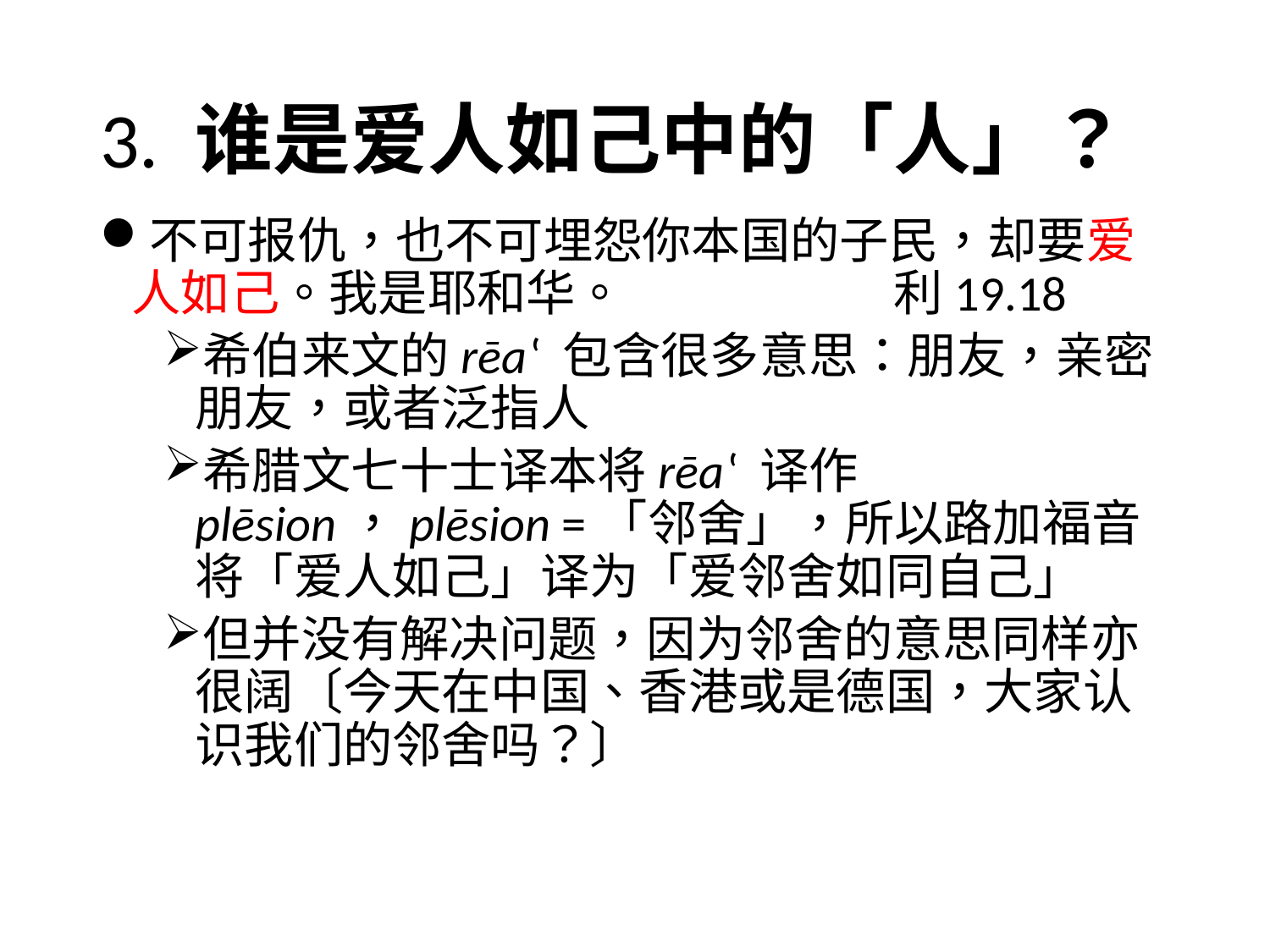

# 3. 谁是爱人如己中的「人」？
不可报仇，也不可埋怨你本国的子民，却要爱人如己。我是耶和华。 			利19.18
希伯来文的rēa‛ 包含很多意思：朋友，亲密朋友，或者泛指人
希腊文七十士译本将rēa‛ 译作plēsion，plēsion =「邻舍」，所以路加福音将「爱人如己」译为「爱邻舍如同自己」
但并没有解决问题，因为邻舍的意思同样亦很阔〔今天在中国、香港或是德国，大家认识我们的邻舍吗？〕